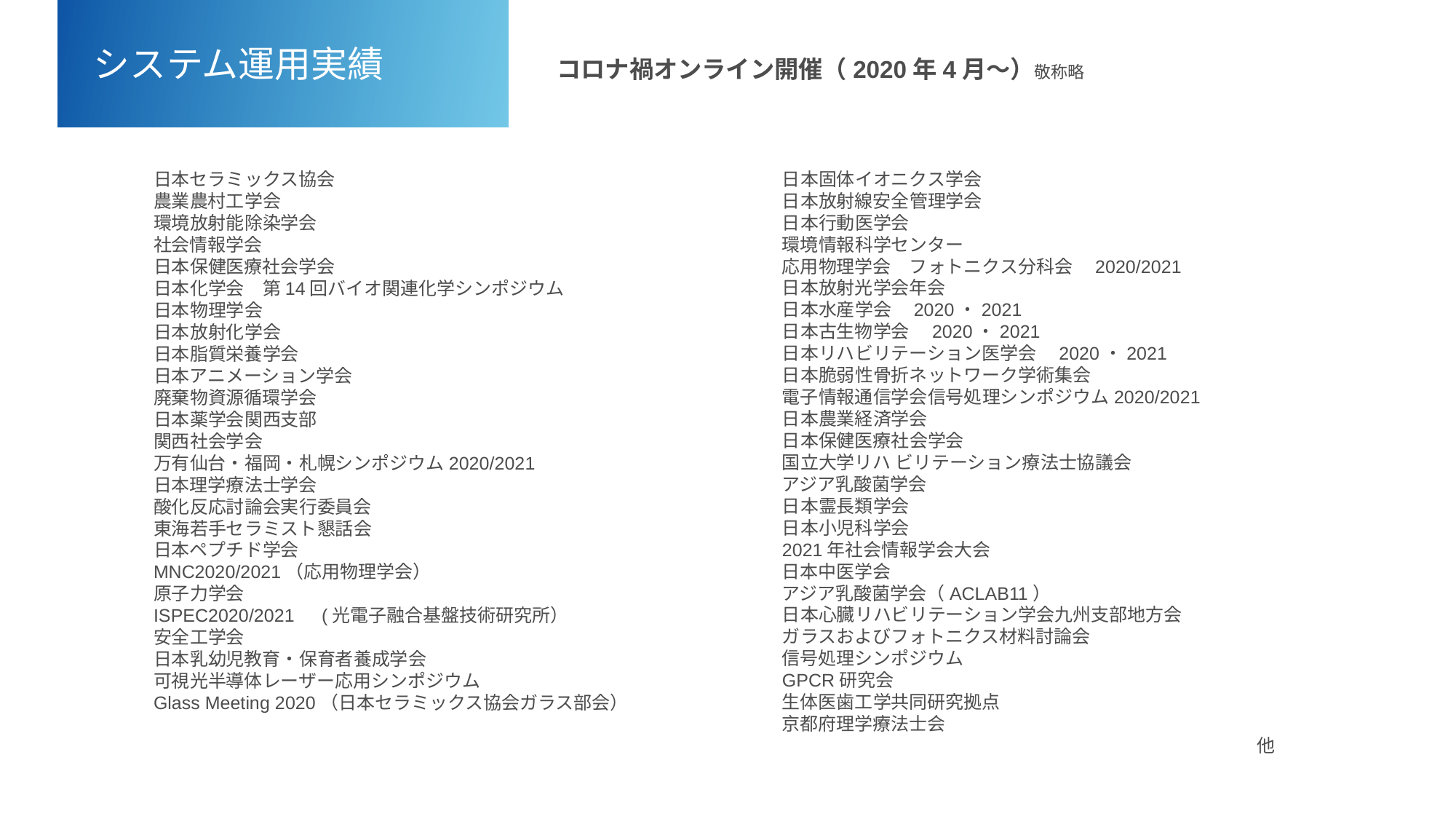

システム運用実績
コロナ禍オンライン開催（2020年4月～）敬称略

日本固体イオニクス学会
日本放射線安全管理学会
日本行動医学会
環境情報科学センター
応用物理学会　フォトニクス分科会　2020/2021
日本放射光学会年会
日本水産学会　2020・2021
日本古生物学会　2020・2021
日本リハビリテーション医学会　2020・2021
日本脆弱性骨折ネットワーク学術集会
電子情報通信学会信号処理シンポジウム2020/2021
日本農業経済学会
日本保健医療社会学会
国立大学リハ ビリテーション療法士協議会
アジア乳酸菌学会
日本霊長類学会
日本小児科学会
2021年社会情報学会大会
日本中医学会
アジア乳酸菌学会（ACLAB11）
日本心臓リハビリテーション学会九州支部地方会
ガラスおよびフォトニクス材料討論会
信号処理シンポジウム
GPCR研究会
生体医歯工学共同研究拠点
京都府理学療法士会
他
日本セラミックス協会
農業農村工学会
環境放射能除染学会
社会情報学会
日本保健医療社会学会
日本化学会　第14回バイオ関連化学シンポジウム
日本物理学会
日本放射化学会
日本脂質栄養学会
日本アニメーション学会
廃棄物資源循環学会
日本薬学会関西支部
関西社会学会
万有仙台・福岡・札幌シンポジウム2020/2021
日本理学療法士学会
酸化反応討論会実行委員会
東海若手セラミスト懇話会
日本ペプチド学会
MNC2020/2021（応用物理学会）
原子力学会
ISPEC2020/2021　(光電子融合基盤技術研究所）
安全工学会
日本乳幼児教育・保育者養成学会
可視光半導体レーザー応用シンポジウム
Glass Meeting 2020（日本セラミックス協会ガラス部会）